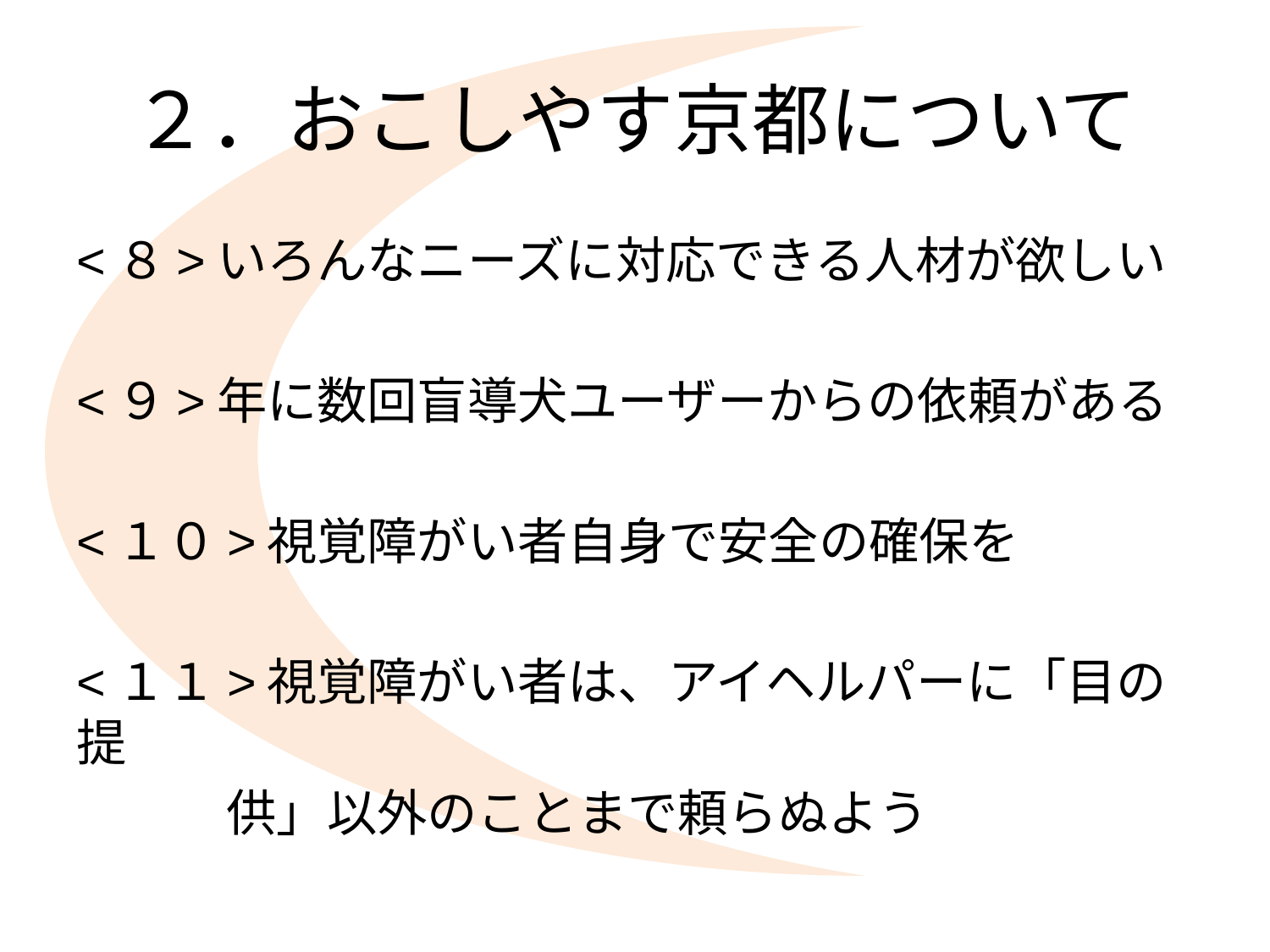

# ２．おこしやす京都について
<８>いろんなニーズに対応できる人材が欲しい

<９>年に数回盲導犬ユーザーからの依頼がある

<１０>視覚障がい者自身で安全の確保を

<１１>視覚障がい者は、アイヘルパーに「目の提
　　　供」以外のことまで頼らぬよう